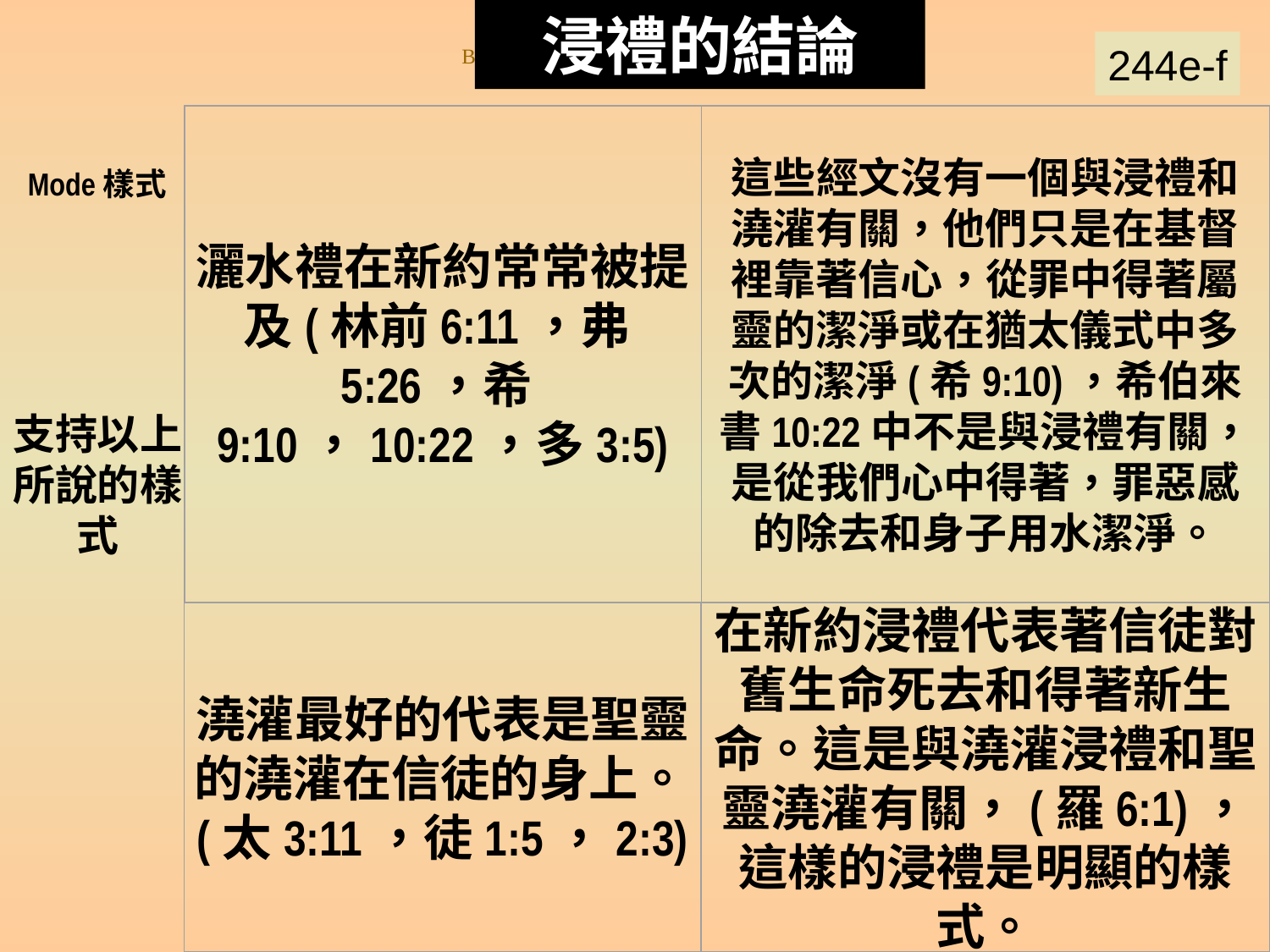

浸禮的結論
244e-f
Baptism Summary 8
Mode樣式

灑水禮在新約常常被提及(林前6:11，弗5:26，希9:10，10:22，多3:5)

這些經文沒有一個與浸禮和澆灌有關，他們只是在基督裡靠著信心，從罪中得著屬靈的潔淨或在猶太儀式中多次的潔淨(希9:10)，希伯來書10:22中不是與浸禮有關，是從我們心中得著，罪惡感的除去和身子用水潔淨。
支持以上所說的樣式

澆灌最好的代表是聖靈的澆灌在信徒的身上。(太3:11，徒1:5，2:3)

在新約浸禮代表著信徒對舊生命死去和得著新生命。這是與澆灌浸禮和聖靈澆灌有關，(羅6:1)，這樣的浸禮是明顯的樣式。